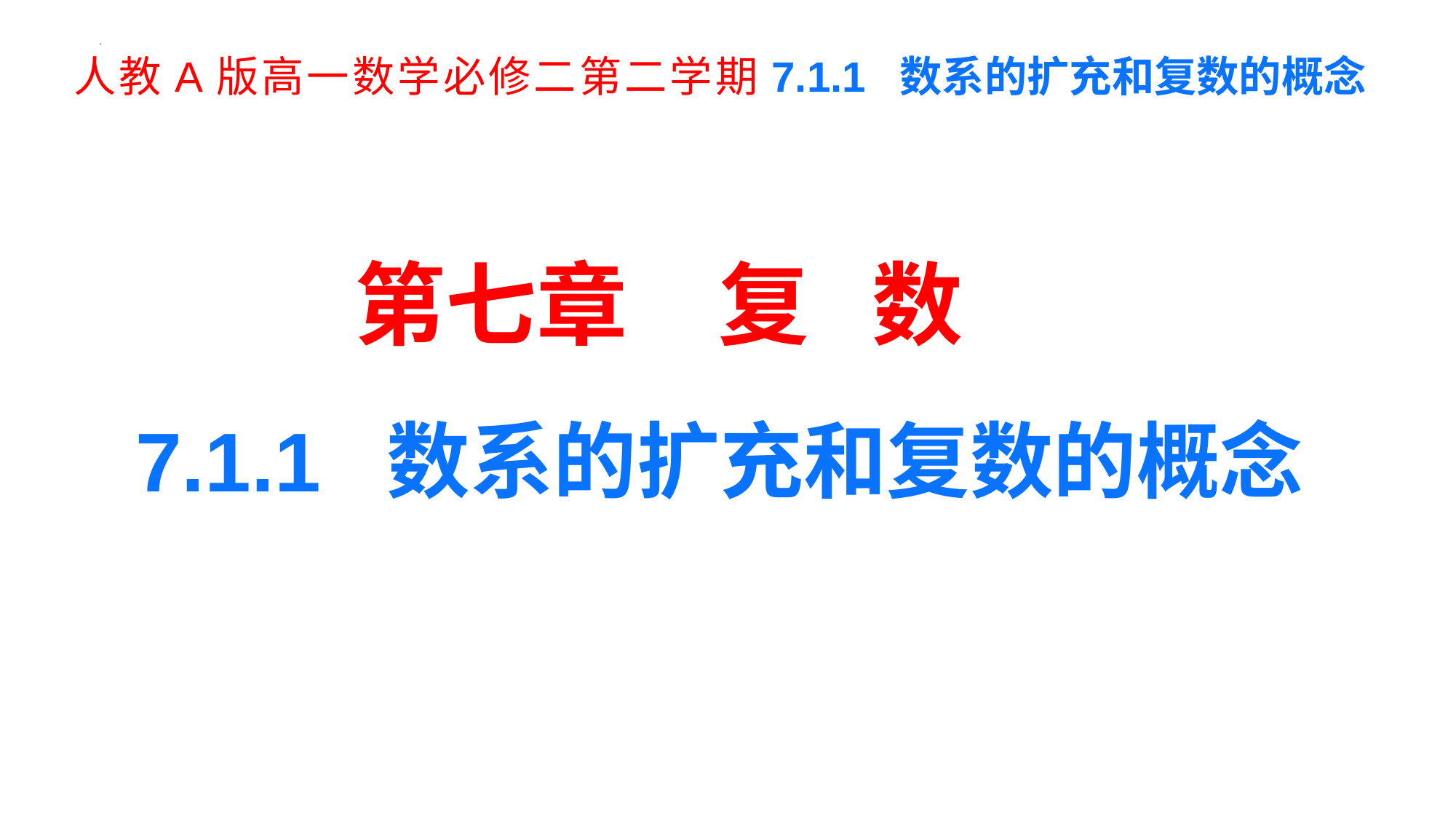

人教A版高一数学必修二第二学期7.1.1  数系的扩充和复数的概念
第七章　复   数
7.1.1  数系的扩充和复数的概念